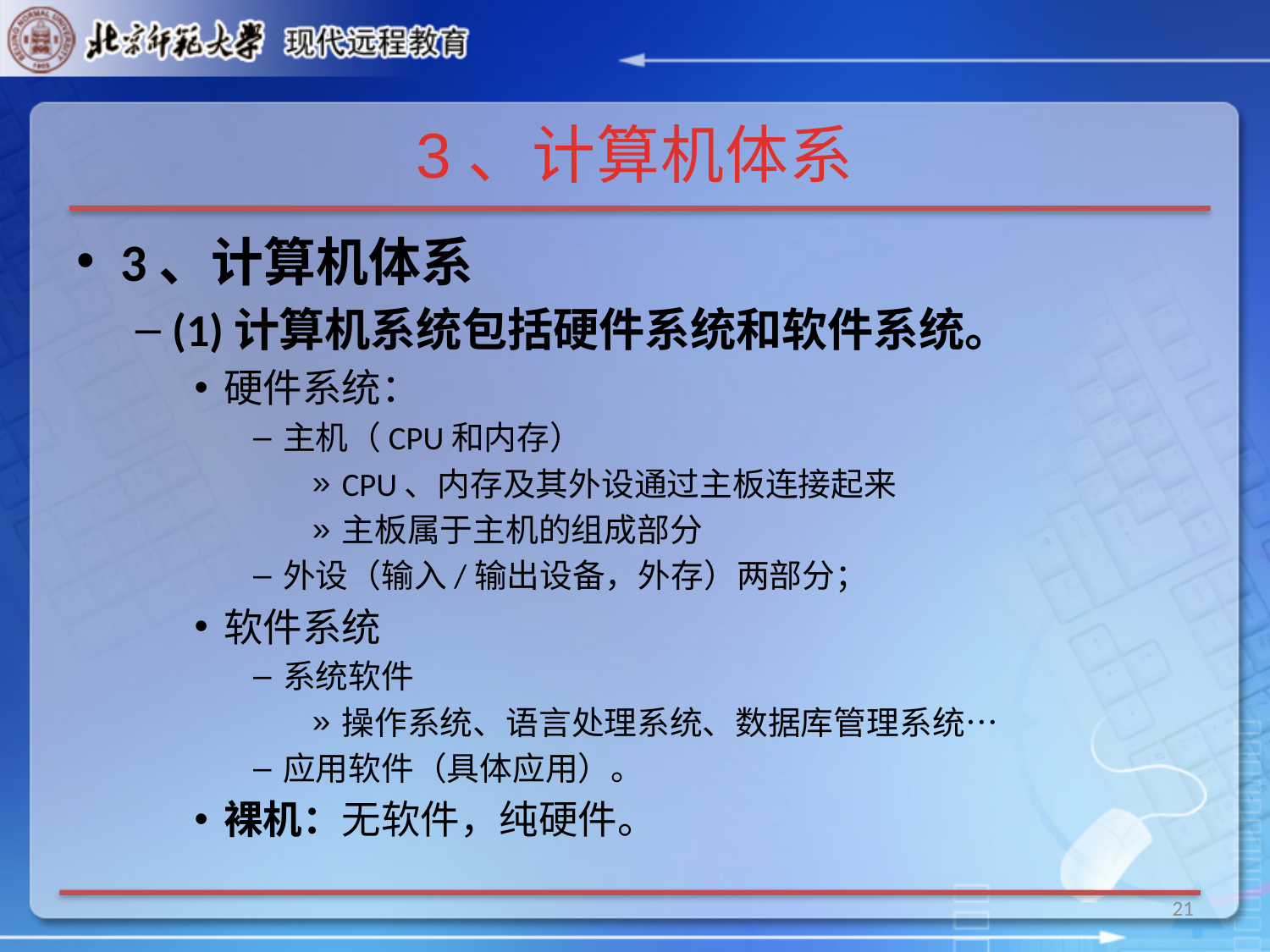

# 3、计算机体系
3、计算机体系
(1)计算机系统包括硬件系统和软件系统。
硬件系统：
主机（CPU和内存）
CPU、内存及其外设通过主板连接起来
主板属于主机的组成部分
外设（输入/输出设备，外存）两部分；
软件系统
系统软件
操作系统、语言处理系统、数据库管理系统…
应用软件（具体应用）。
裸机：无软件，纯硬件。
21